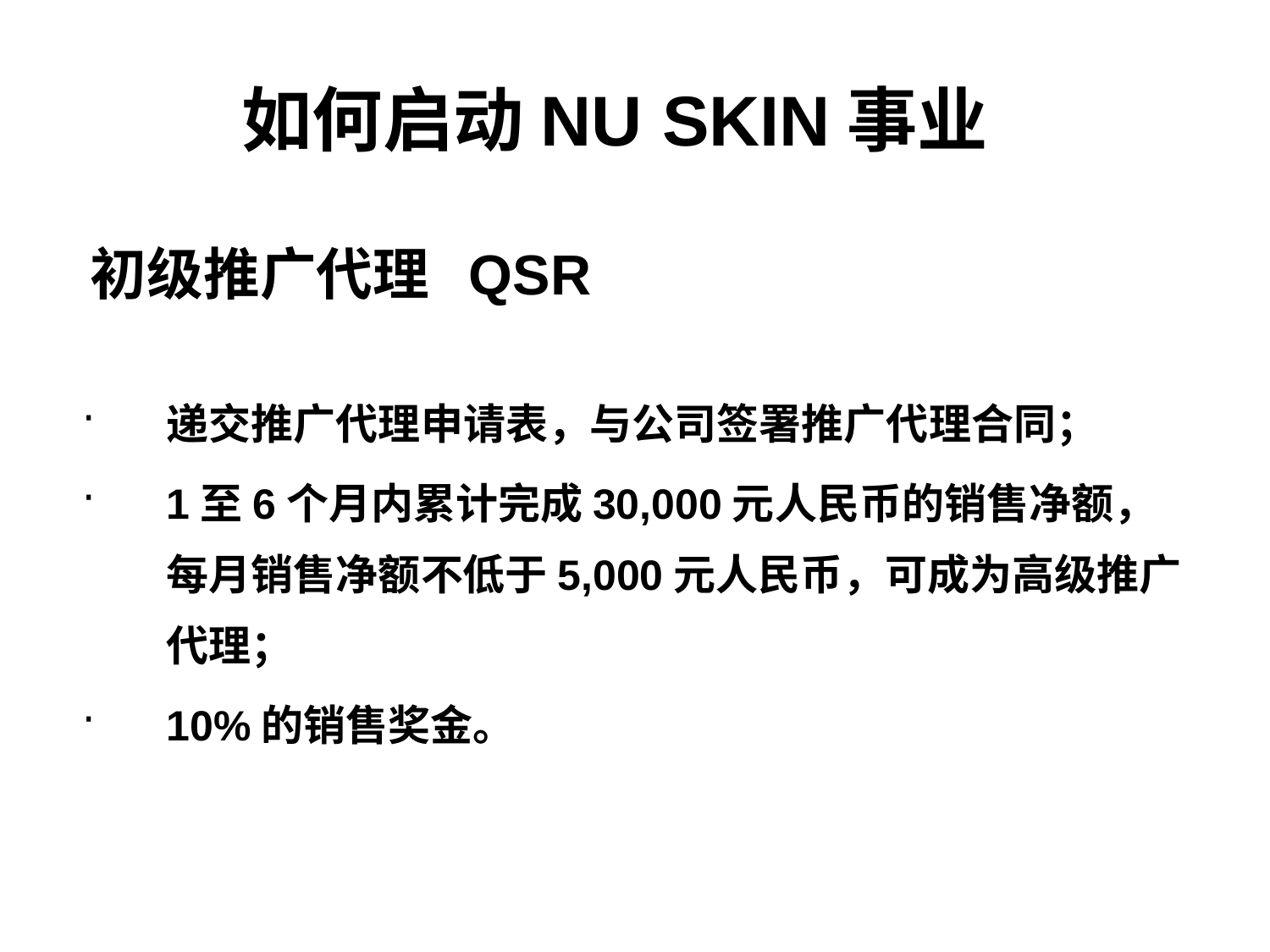

如何启动NU SKIN事业
     初级推广代理  QSR

递交推广代理申请表，与公司签署推广代理合同；
1至6个月内累计完成30,000元人民币的销售净额，每月销售净额不低于5,000元人民币，可成为高级推广代理；
10%的销售奖金。